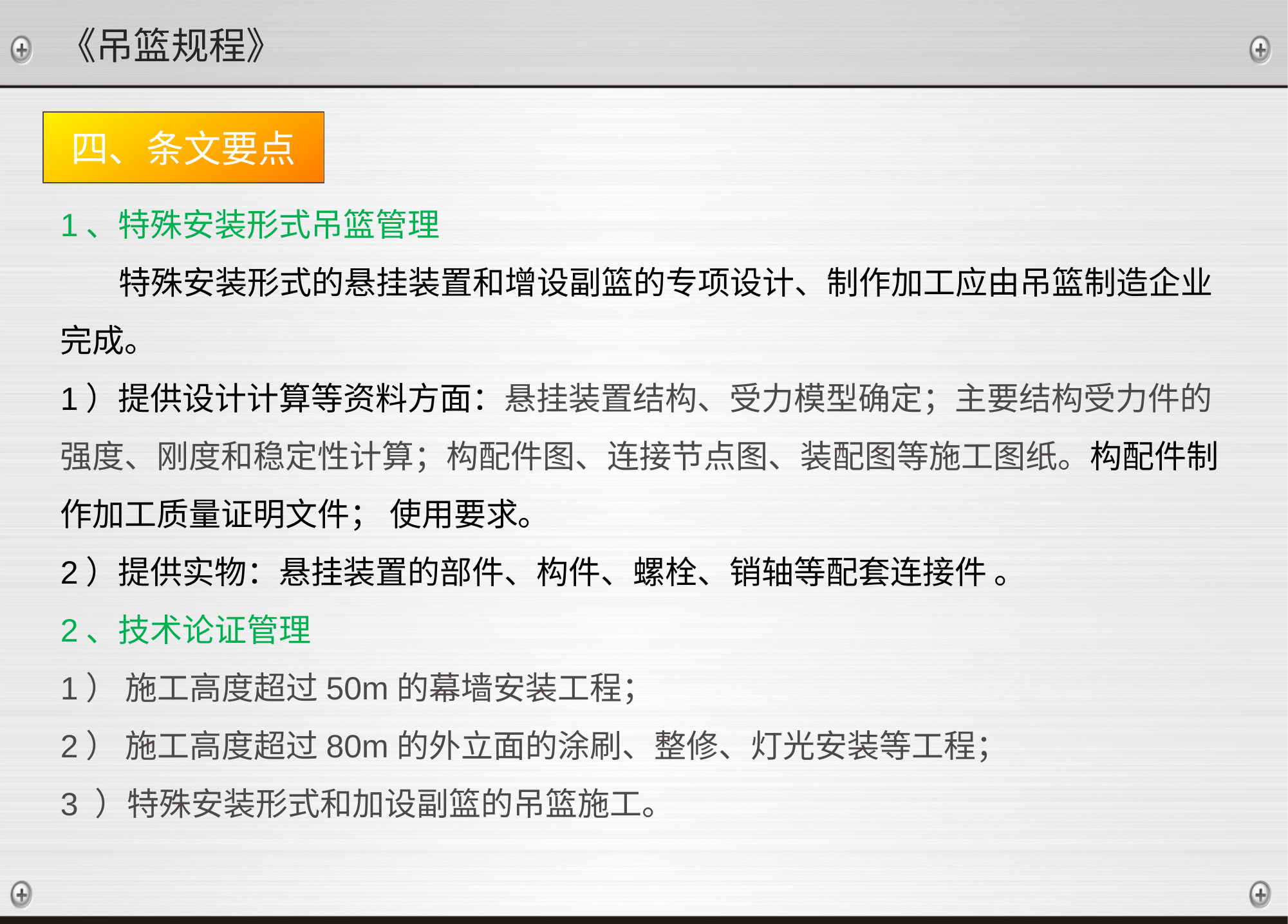

《吊篮规程》
四、条文要点
1、特殊安装形式吊篮管理
       特殊安装形式的悬挂装置和增设副篮的专项设计、制作加工应由吊篮制造企业完成。
1）提供设计计算等资料方面：悬挂装置结构、受力模型确定；主要结构受力件的强度、刚度和稳定性计算；构配件图、连接节点图、装配图等施工图纸。构配件制作加工质量证明文件； 使用要求。
2）提供实物：悬挂装置的部件、构件、螺栓、销轴等配套连接件 。
2、技术论证管理
1） 施工高度超过50m的幕墙安装工程；
2） 施工高度超过80m的外立面的涂刷、整修、灯光安装等工程；
3 ）特殊安装形式和加设副篮的吊篮施工。